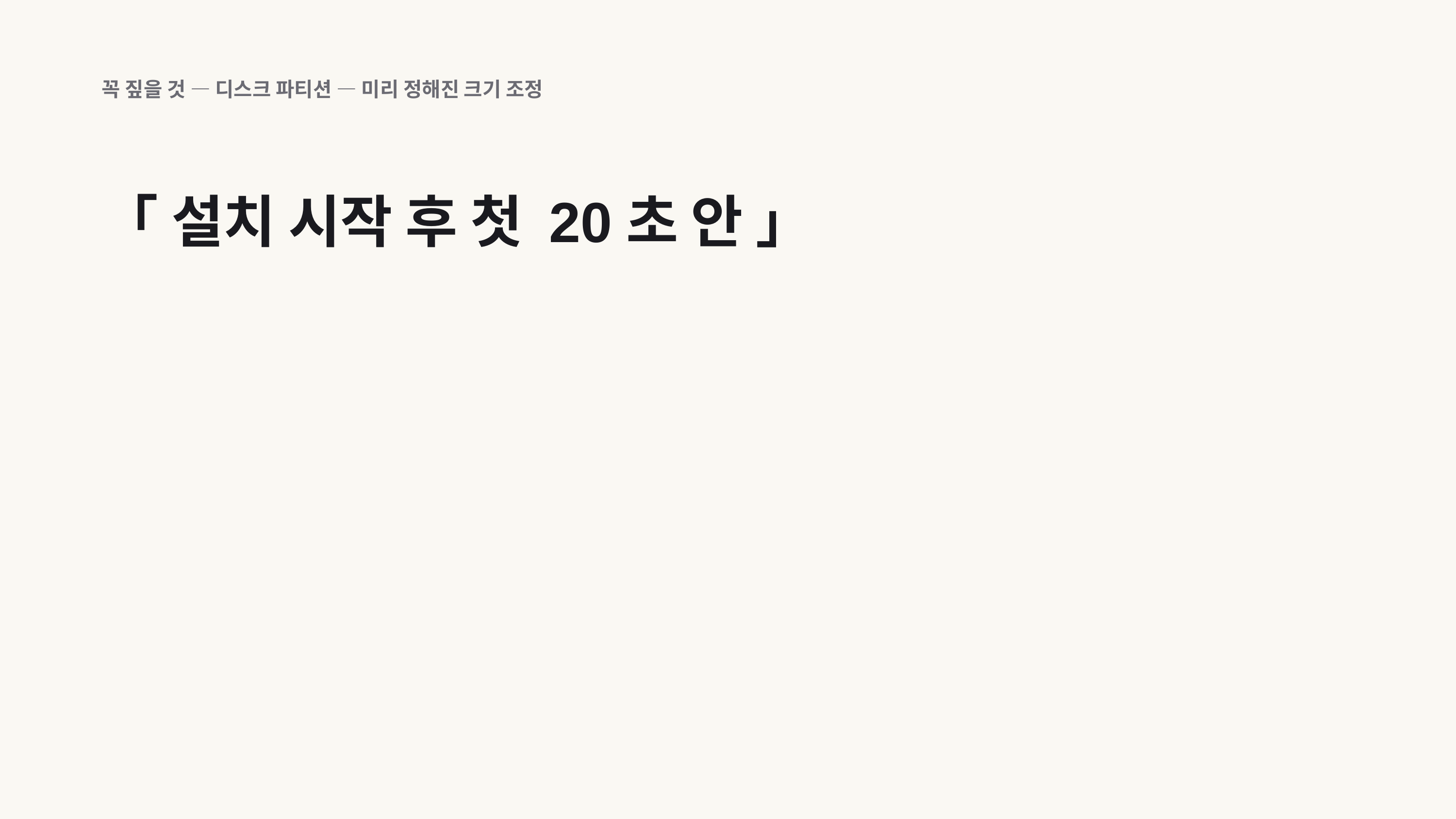

꼭 짚을 것 — 디스크 파티션 — 미리 정해진 크기 조정
「 설치 시작 후 첫 20초 안 」